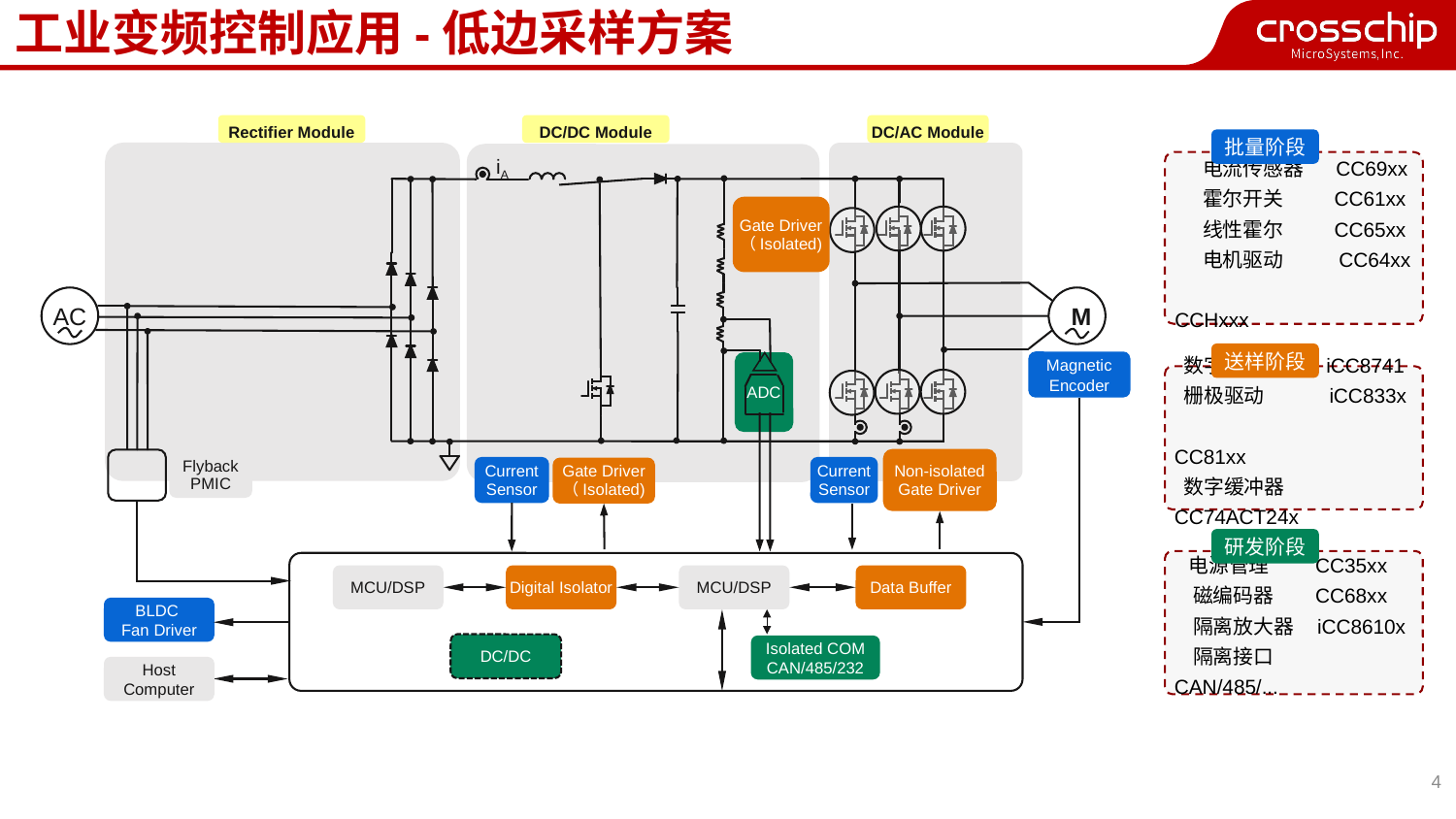

工业变频控制应用-低边采样方案
Rectifier Module
DC/DC Module
DC/AC Module
批量阶段

     电流传感器      CC69xx
     霍尔开关          CC61xx
     线性霍尔          CC65xx
     电机驱动           CC64xx
                                 CCHxxx

iA

Gate Driver
（Isolated)

AC

M

送样阶段

Magnetic Encoder
ADC

 数字隔离器        iCC8741
 栅极驱动             iCC833x
                                CC81xx
 数字缓冲器   CC74ACT24x

Non-isolated Gate Driver

Flyback PMIC
Current
Sensor
Current
Sensor
Gate Driver
（Isolated)
研发阶段
  电源管理         CC35xx
   磁编码器        CC68xx
   隔离放大器    iCC8610x
   隔离接口        CAN/485/...

MCU/DSP
Digital Isolator
MCU/DSP
Data Buffer
BLDC
Fan Driver
DC/DC
Isolated COM
CAN/485/232
Host Computer
4